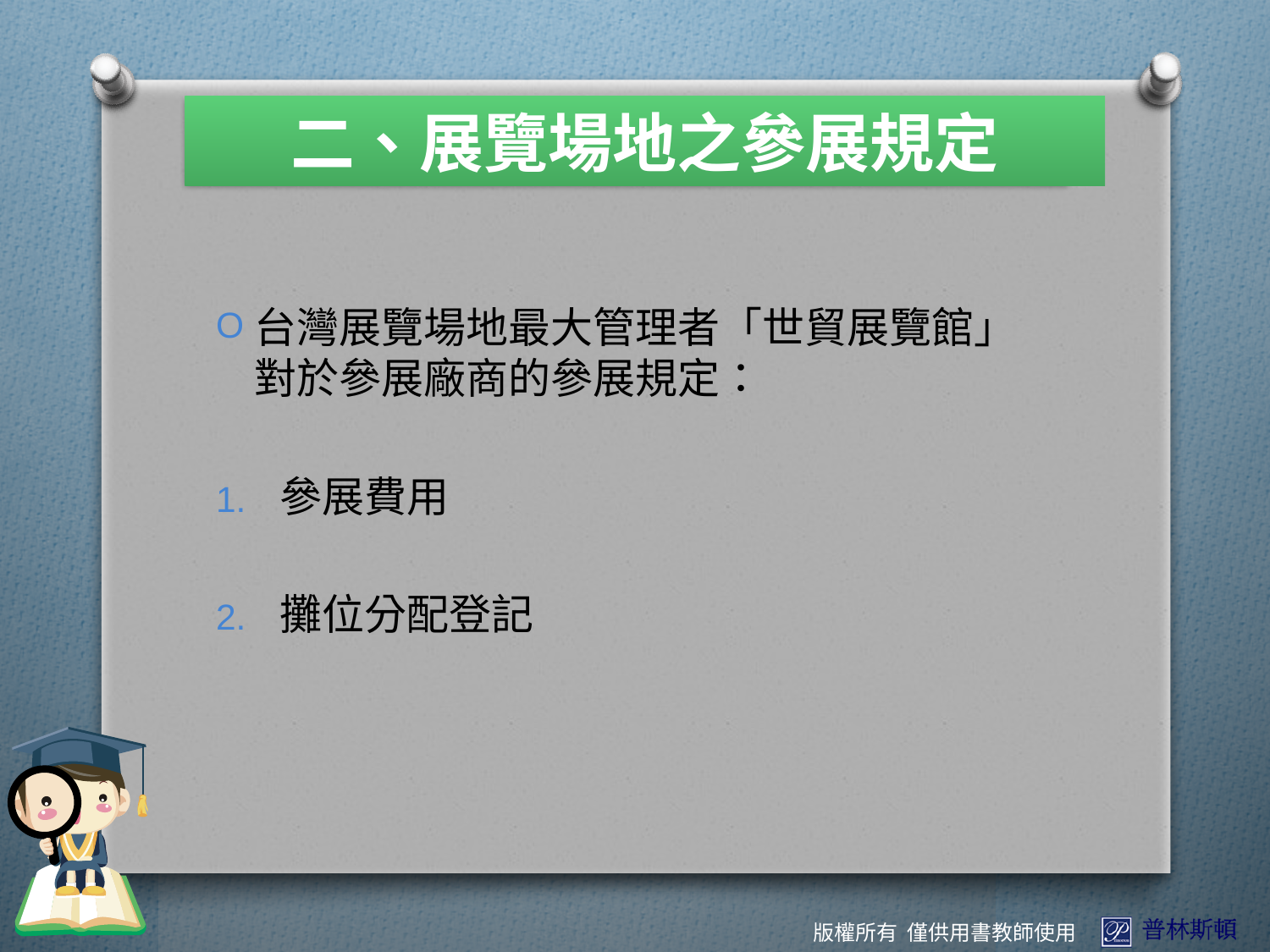

二、展覽場地之參展規定
台灣展覽場地最大管理者「世貿展覽館」對於參展廠商的參展規定：

參展費用

攤位分配登記